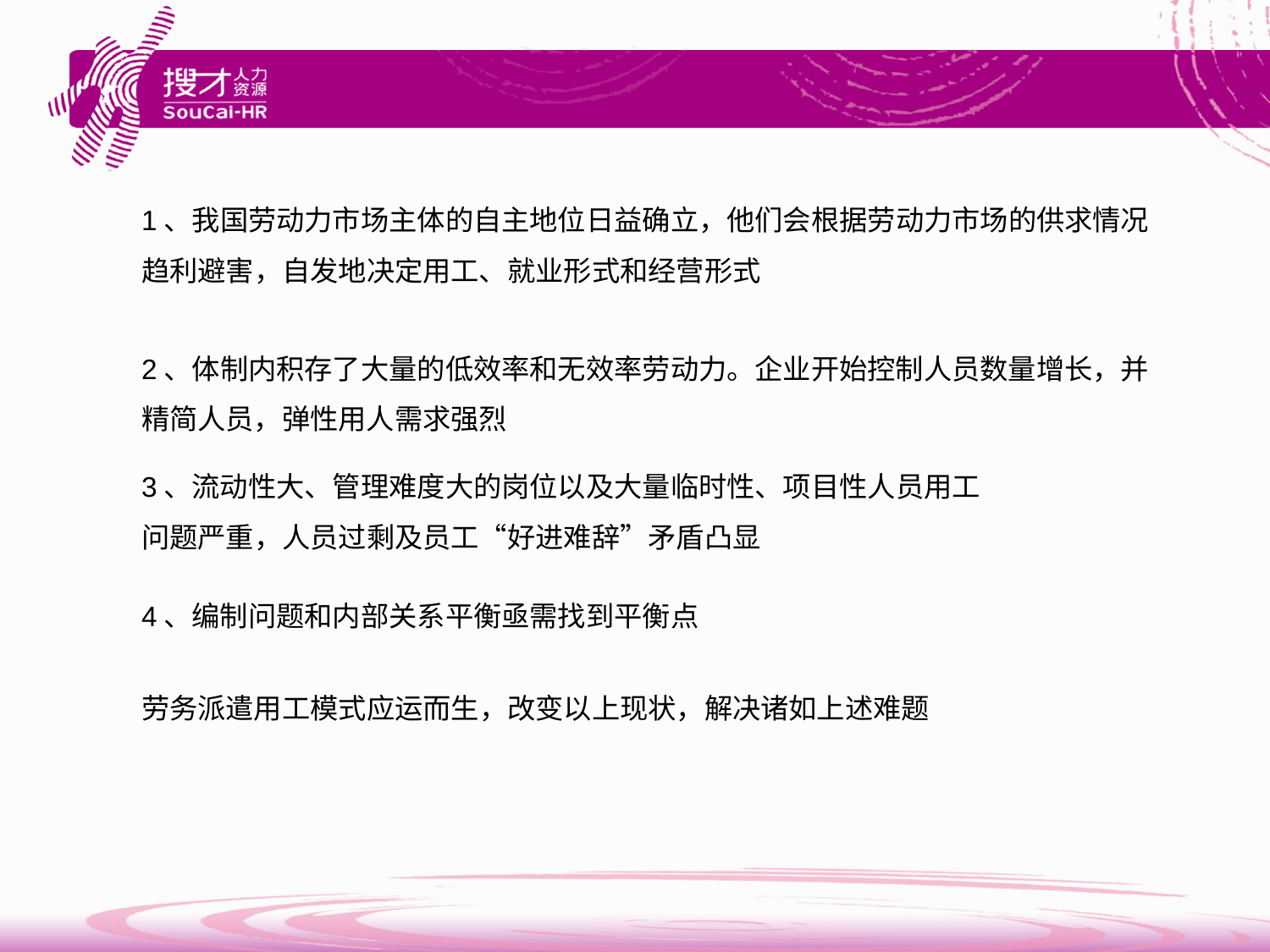

1、我国劳动力市场主体的自主地位日益确立，他们会根据劳动力市场的供求情况趋利避害，自发地决定用工、就业形式和经营形式
2、体制内积存了大量的低效率和无效率劳动力。企业开始控制人员数量增长，并精简人员，弹性用人需求强烈

3、流动性大、管理难度大的岗位以及大量临时性、项目性人员用工问题严重，人员过剩及员工“好进难辞”矛盾凸显

4、编制问题和内部关系平衡亟需找到平衡点

劳务派遣用工模式应运而生，改变以上现状，解决诸如上述难题